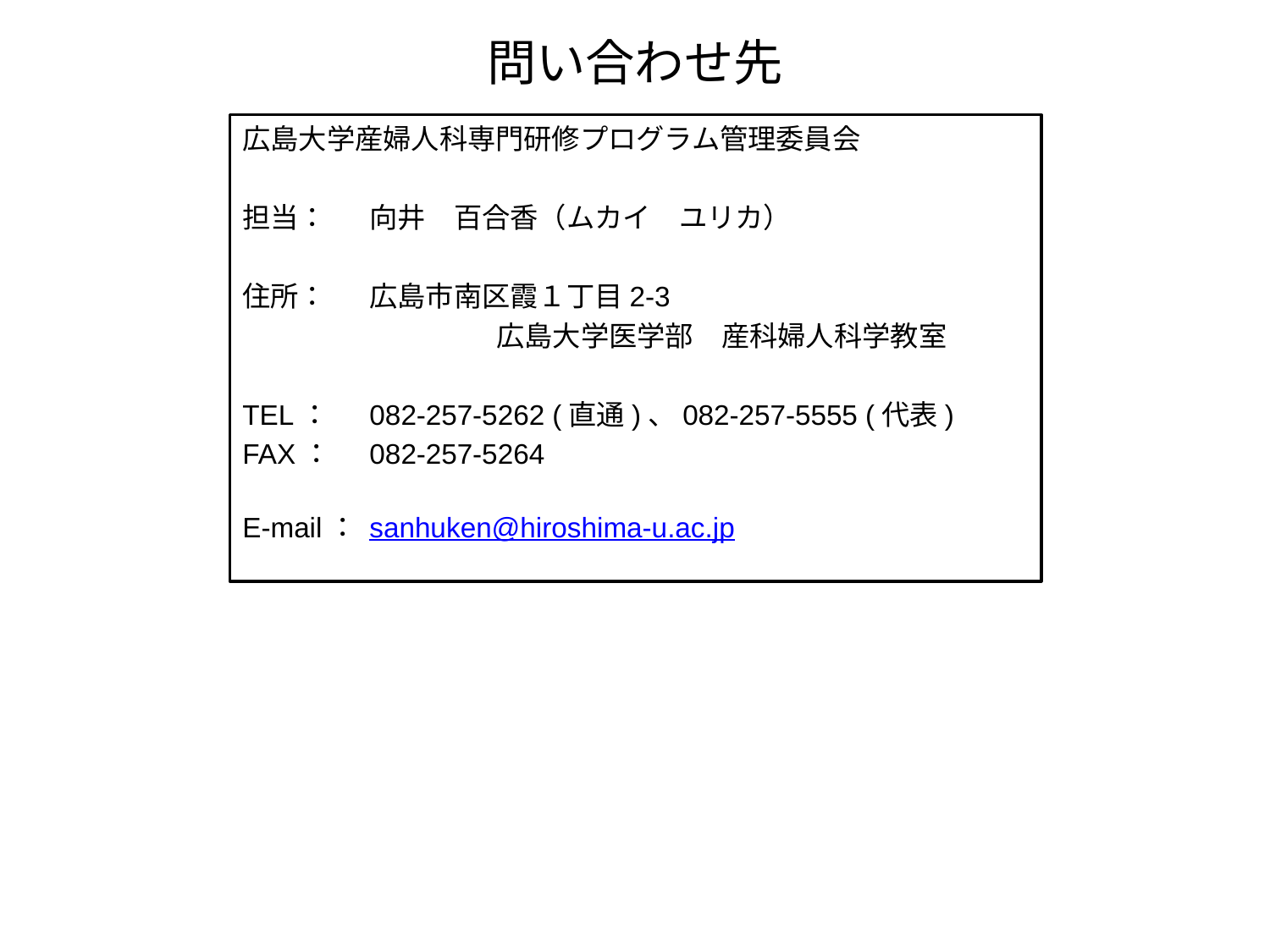

# 問い合わせ先
広島大学産婦人科専門研修プログラム管理委員会

担当：	向井　百合香（ムカイ　ユリカ）

住所：	広島市南区霞１丁目2-3
		広島大学医学部　産科婦人科学教室

TEL：	082-257-5262 (直通)、082-257-5555 (代表)
FAX：	082-257-5264
E-mail：	sanhuken@hiroshima-u.ac.jp